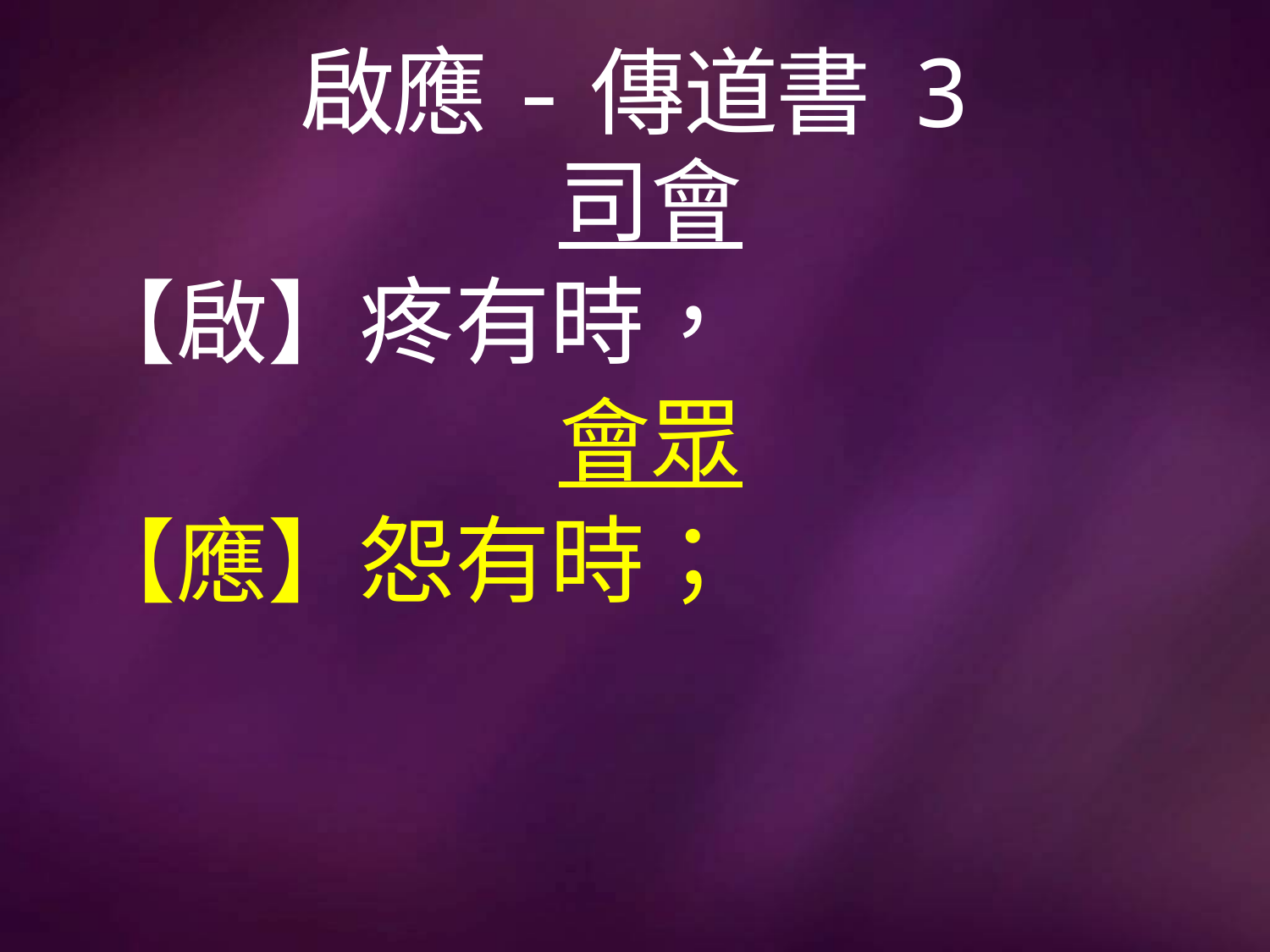

# 啟應-傳道書 3
司會
【啟】疼有時，
會眾
【應】怨有時；